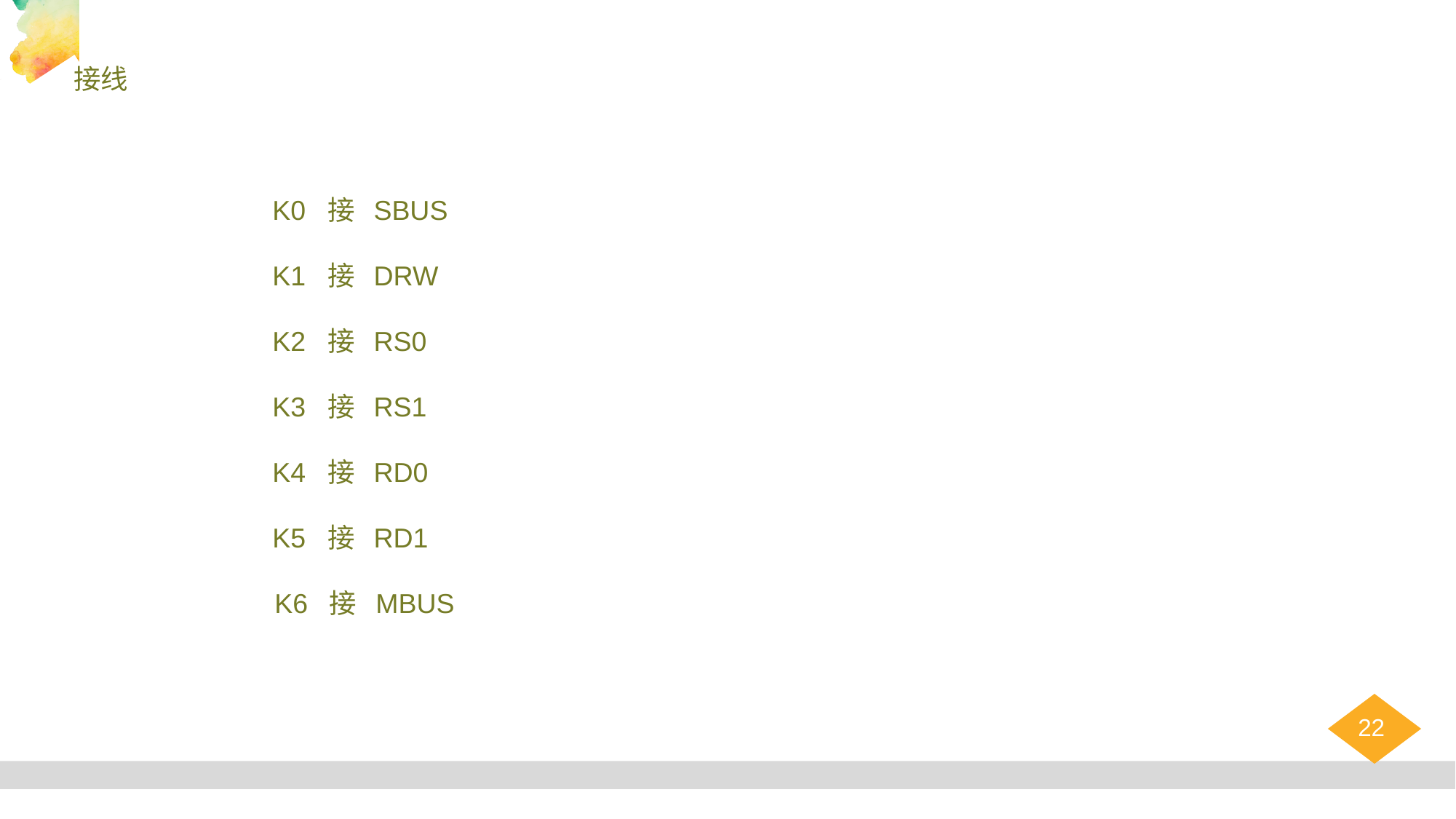

接线

                          K0  接  SBUS

                          K1  接  DRW

                          K2  接  RS0

                          K3  接  RS1

                          K4  接  RD0

                          K5  接  RD1

	            K6  接  MBUS